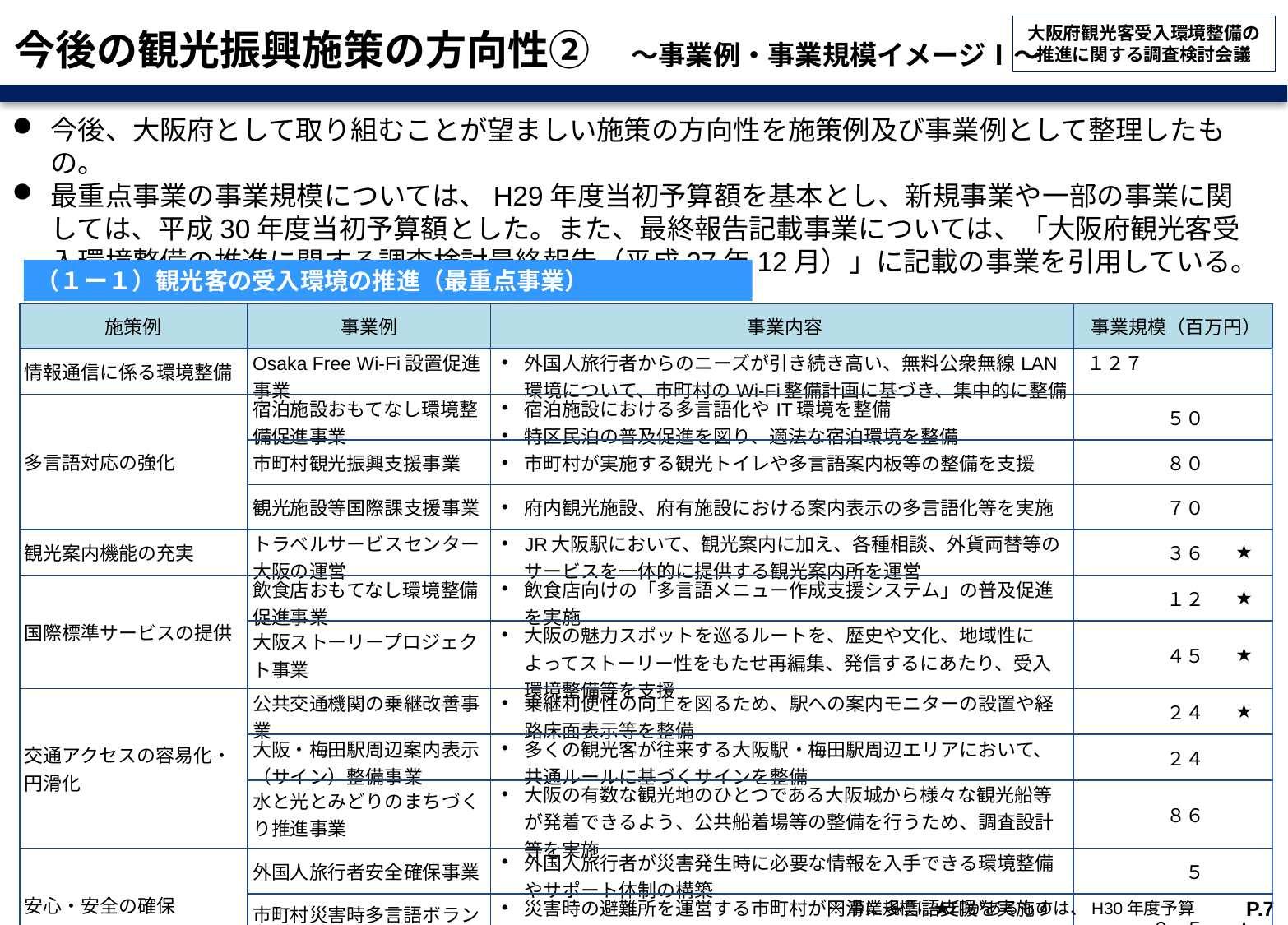

# 今後の観光振興施策の方向性②　～事業例・事業規模イメージⅠ～
今後、大阪府として取り組むことが望ましい施策の方向性を施策例及び事業例として整理したもの。
最重点事業の事業規模については、H29年度当初予算額を基本とし、新規事業や一部の事業に関しては、平成30年度当初予算額とした。また、最終報告記載事業については、「大阪府観光客受入環境整備の推進に関する調査検討最終報告（平成27年12月）」に記載の事業を引用している。
（１ー１）観光客の受入環境の推進（最重点事業）
| 施策例 | 事業例 | 事業内容 | 事業規模（百万円） |  |
| --- | --- | --- | --- | --- |
| 情報通信に係る環境整備 | Osaka Free Wi-Fi設置促進事業 | 外国人旅行者からのニーズが引き続き高い、無料公衆無線LAN環境について、市町村のWi-Fi整備計画に基づき、集中的に整備 | １２７ |  |
| 多言語対応の強化 | 宿泊施設おもてなし環境整備促進事業 | 宿泊施設における多言語化やIT環境を整備 特区民泊の普及促進を図り、適法な宿泊環境を整備 | ５０ |  |
|  | 市町村観光振興支援事業 | 市町村が実施する観光トイレや多言語案内板等の整備を支援 | ８０ |  |
|  | 観光施設等国際課支援事業 | 府内観光施設、府有施設における案内表示の多言語化等を実施 | ７０ |  |
| 観光案内機能の充実 | トラベルサービスセンター大阪の運営 | JR大阪駅において、観光案内に加え、各種相談、外貨両替等のサービスを一体的に提供する観光案内所を運営 | ３６ | ★ |
| 国際標準サービスの提供 | 飲食店おもてなし環境整備促進事業 | 飲食店向けの「多言語メニュー作成支援システム」の普及促進を実施 | １２ | ★ |
|  | 大阪ストーリープロジェクト事業 | 大阪の魅力スポットを巡るルートを、歴史や文化、地域性によってストーリー性をもたせ再編集、発信するにあたり、受入環境整備等を支援 | ４５ | ★ |
| 交通アクセスの容易化・ 円滑化 | 公共交通機関の乗継改善事業 | 乗継利便性の向上を図るため、駅への案内モニターの設置や経路床面表示等を整備 | ２４ | ★ |
|  | 大阪・梅田駅周辺案内表示（サイン）整備事業 | 多くの観光客が往来する大阪駅・梅田駅周辺エリアにおいて、共通ルールに基づくサインを整備 | ２４ |  |
|  | 水と光とみどりのまちづくり推進事業 | 大阪の有数な観光地のひとつである大阪城から様々な観光船等が発着できるよう、公共船着場等の整備を行うため、調査設計等を実施 | ８６ |  |
| 安心・安全の確保 | 外国人旅行者安全確保事業 | 外国人旅行者が災害発生時に必要な情報を入手できる環境整備やサポート体制の構築 | ５ |  |
|  | 市町村災害時多言語ボランティア確保支援事業 | 災害時の避難所を運営する市町村が円滑に多言語支援を実施するための、在住外国人とのネットワークを構築、災害時多言語ボランティアを確保 | ０.５ | ★ |
P.7
※事業規模に★印があるものは、H30年度予算